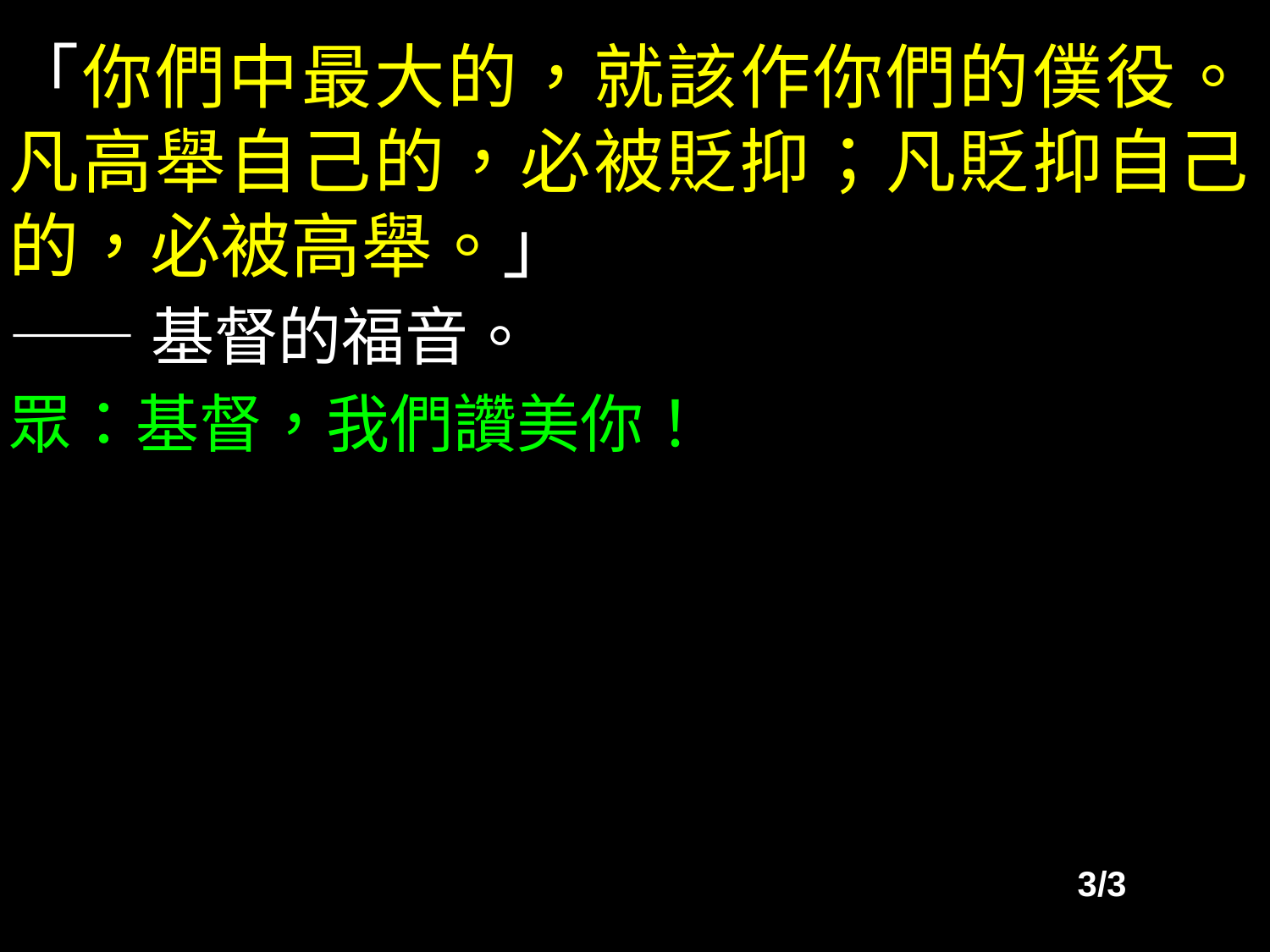

「你們中最大的，就該作你們的僕役。凡高舉自己的，必被貶抑；凡貶抑自己的，必被高舉。」
——基督的福音。
眾：基督，我們讚美你！

3/3